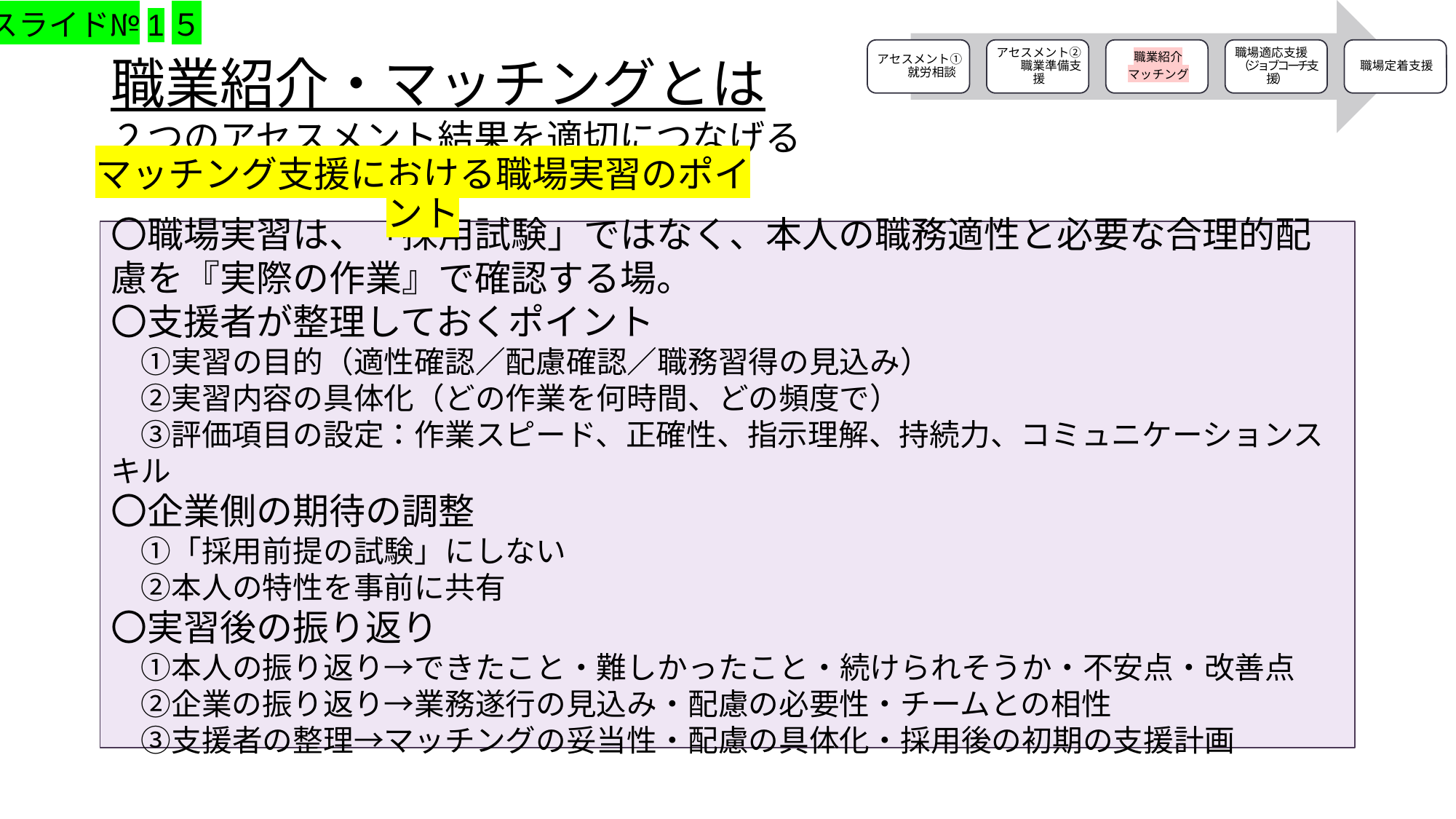

スライド№1５
アセスメント①　　就労相談
アセスメント②　　職業準備支援
職業紹介
マッチング
職場適応支援　（ジョブコーチ支援）
職場定着支援
# 職業紹介・マッチングとは ２つのアセスメント結果を適切につなげる
マッチング支援における職場実習のポイント
〇職場実習は、「採用試験」ではなく、本人の職務適性と必要な合理的配慮を『実際の作業』で確認する場。
〇支援者が整理しておくポイント
　①実習の目的（適性確認／配慮確認／職務習得の見込み）
　②実習内容の具体化（どの作業を何時間、どの頻度で）
　③評価項目の設定：作業スピード、正確性、指示理解、持続力、コミュニケーションスキル
〇企業側の期待の調整
　①「採用前提の試験」にしない
　②本人の特性を事前に共有
〇実習後の振り返り
　①本人の振り返り→できたこと・難しかったこと・続けられそうか・不安点・改善点
　②企業の振り返り→業務遂行の見込み・配慮の必要性・チームとの相性
　③支援者の整理→マッチングの妥当性・配慮の具体化・採用後の初期の支援計画